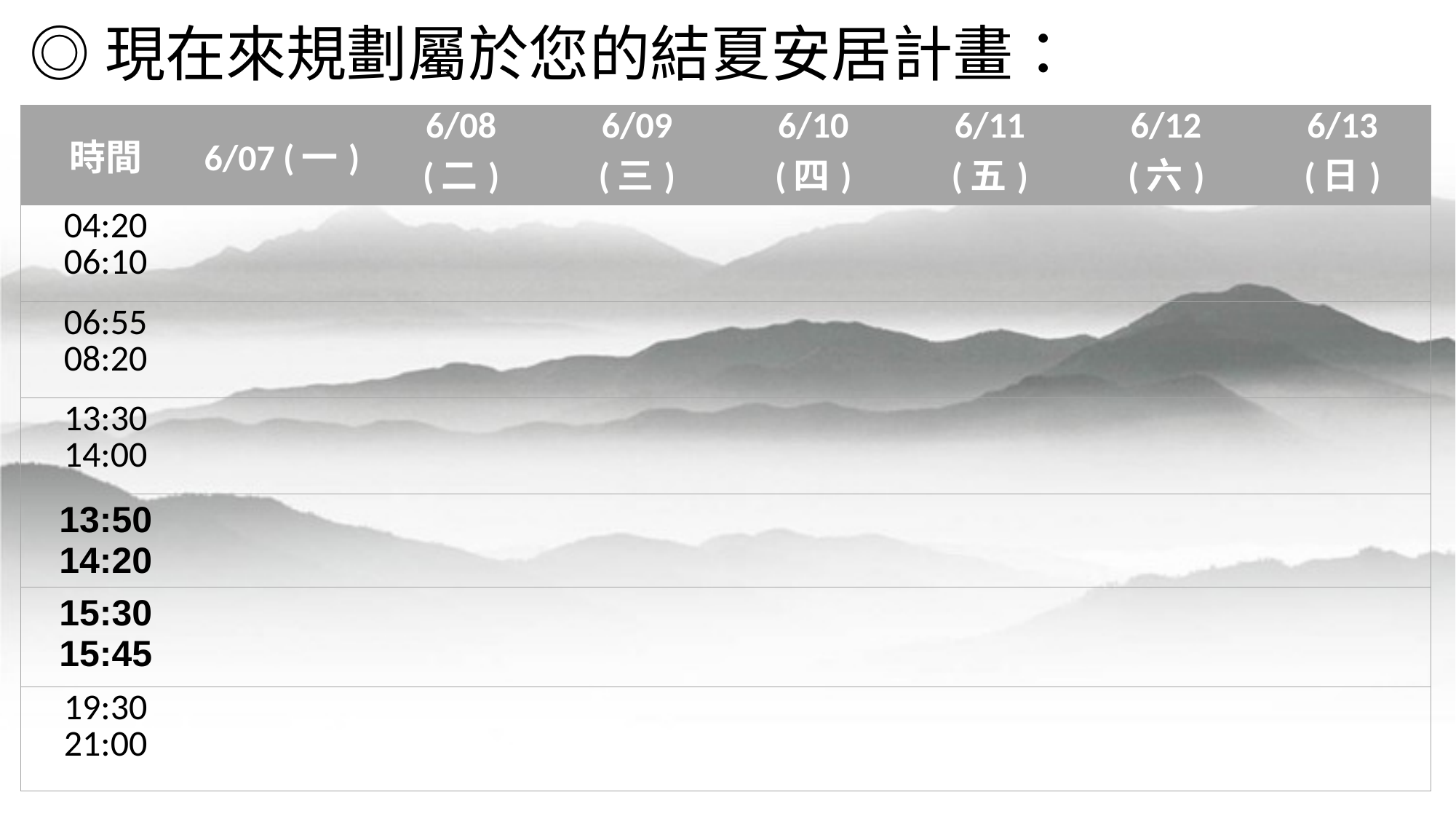

◎現在來規劃屬於您的結夏安居計畫：
| 時間 | 6/07 (一) | 6/08 (二) | 6/09 (三) | 6/10 (四) | 6/11 (五) | 6/12 (六) | 6/13 (日) |
| --- | --- | --- | --- | --- | --- | --- | --- |
| 04:20 06:10 |  |  |  |  |  |  |  |
| 06:55 08:20 |  |  |  |  |  |  |  |
| 13:30 14:00 |  |  |  |  |  |  |  |
| 13:50 14:20 |  |  |  |  |  |  |  |
| 15:30 15:45 |  |  |  |  |  |  |  |
| 19:30 21:00 |  |  |  |  |  |  |  |